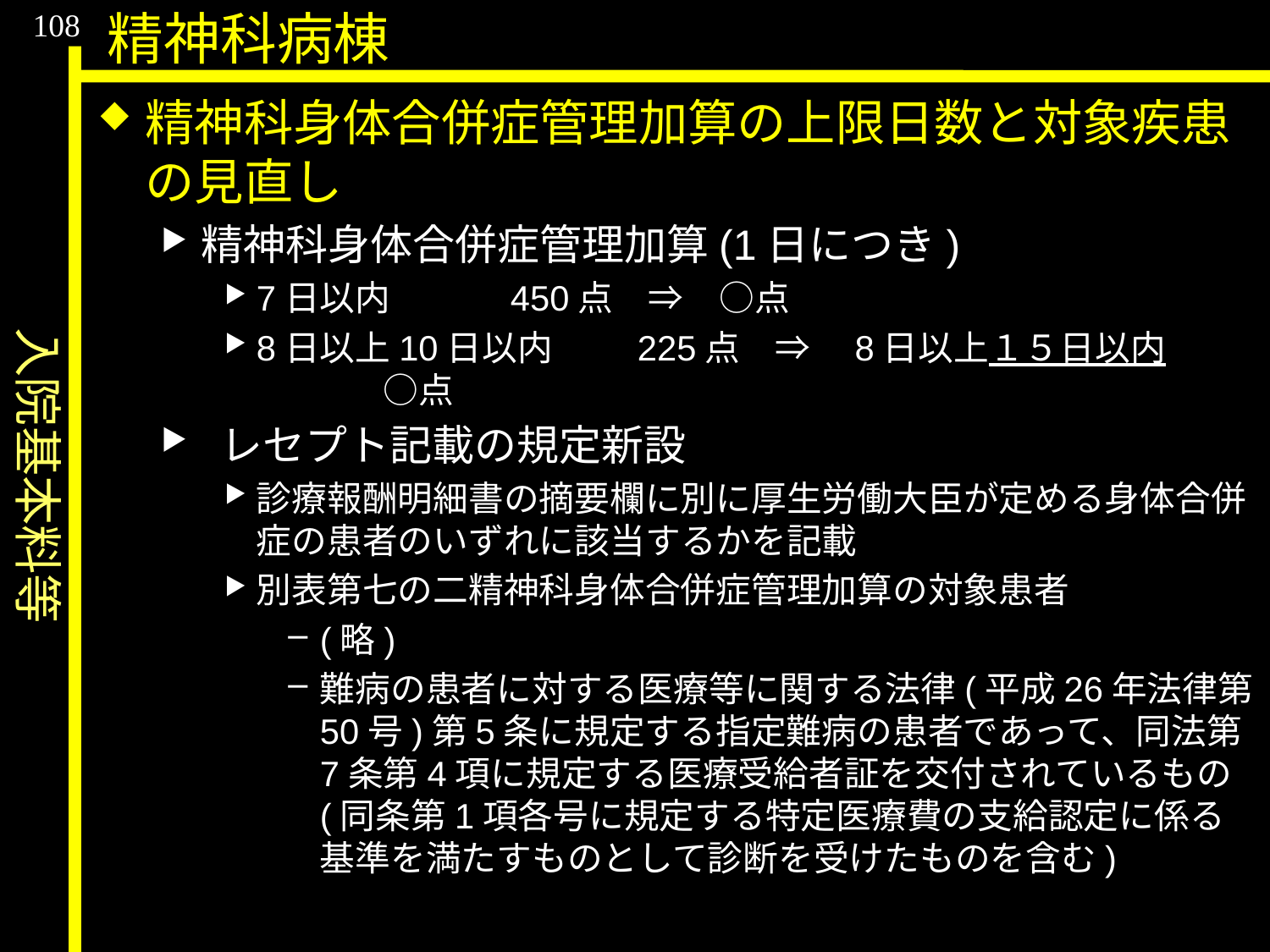

入院基本料等
108
精神科病棟

精神科身体合併症管理加算の上限日数と対象疾患の見直し
精神科身体合併症管理加算(1日につき)
7日以内	450点　⇒　○点
8日以上10日以内	225点　⇒　8日以上１５日以内	○点
 レセプト記載の規定新設
診療報酬明細書の摘要欄に別に厚生労働大臣が定める身体合併症の患者のいずれに該当するかを記載
別表第七の二精神科身体合併症管理加算の対象患者
(略)
難病の患者に対する医療等に関する法律(平成26年法律第50号)第5条に規定する指定難病の患者であって、同法第7条第4項に規定する医療受給者証を交付されているもの(同条第1項各号に規定する特定医療費の支給認定に係る基準を満たすものとして診断を受けたものを含む)